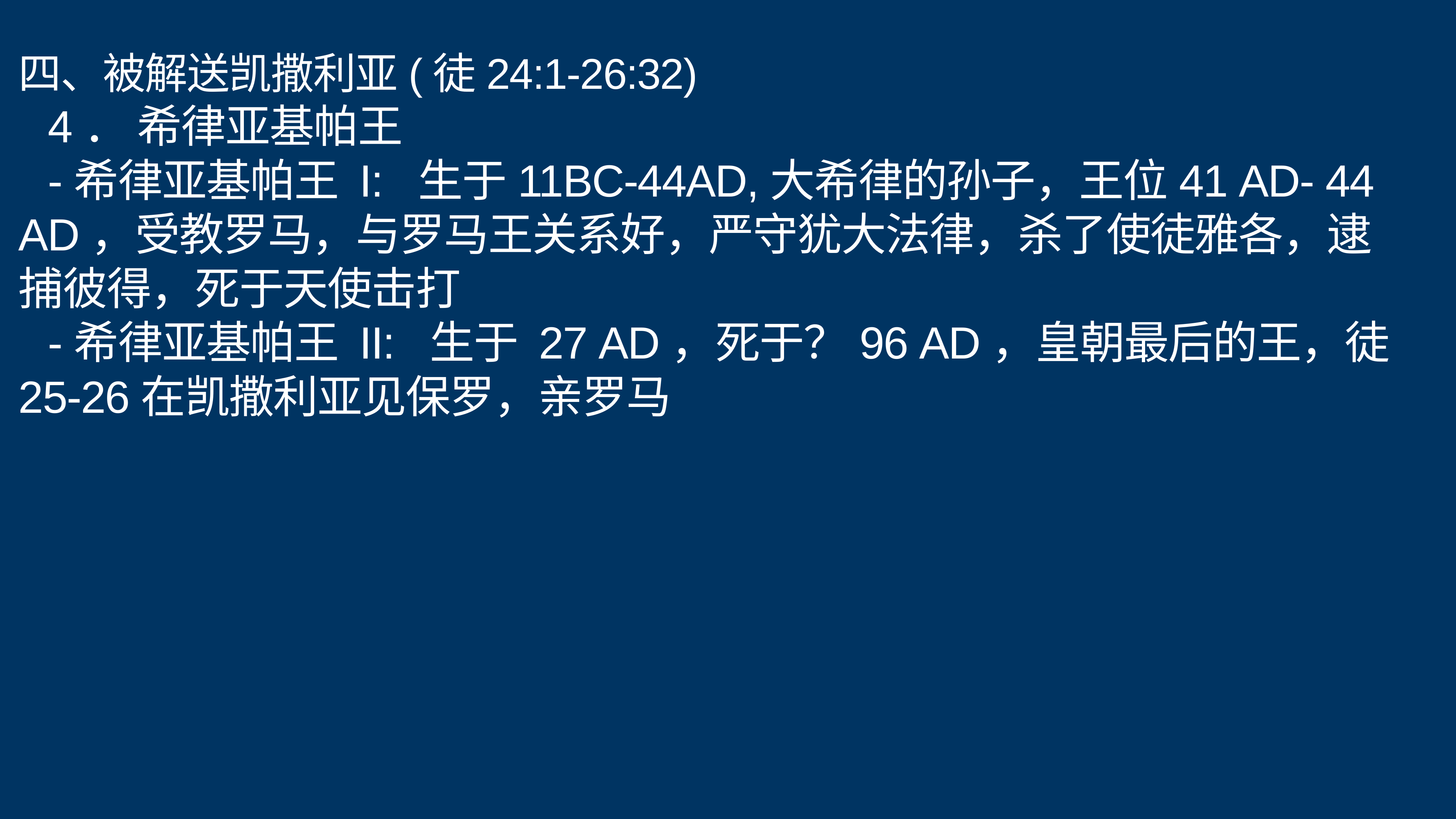

# 四、被解送凯撒利亚(徒24:1-26:32)
4． 希律亚基帕王
-希律亚基帕王 I:  生于11BC-44AD,大希律的孙子，王位41 AD- 44 AD，受教罗马，与罗马王关系好，严守犹大法律，杀了使徒雅各，逮捕彼得，死于天使击打
-希律亚基帕王 II:  生于 27 AD，死于？96 AD，皇朝最后的王，徒25-26在凯撒利亚见保罗，亲罗马